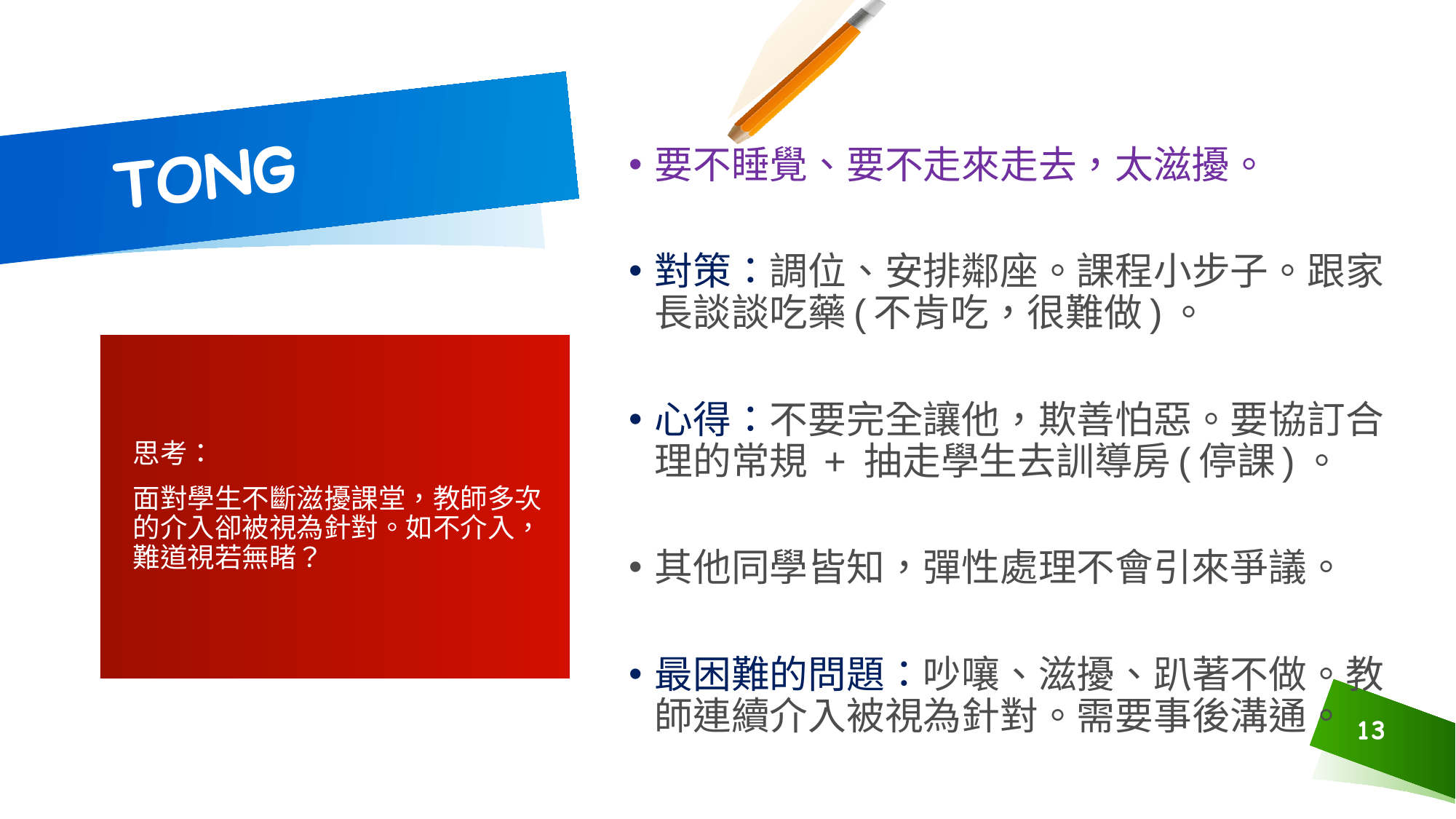

# TONG
要不睡覺、要不走來走去，太滋擾。

對策：調位、安排鄰座。課程小步子。跟家長談談吃藥(不肯吃，很難做)。

心得：不要完全讓他，欺善怕惡。要協訂合理的常規 + 抽走學生去訓導房(停課)。

其他同學皆知，彈性處理不會引來爭議。

最困難的問題：吵嚷、滋擾、趴著不做。教師連續介入被視為針對。需要事後溝通。

思考：
面對學生不斷滋擾課堂，教師多次的介入卻被視為針對。如不介入，難道視若無睹？
13